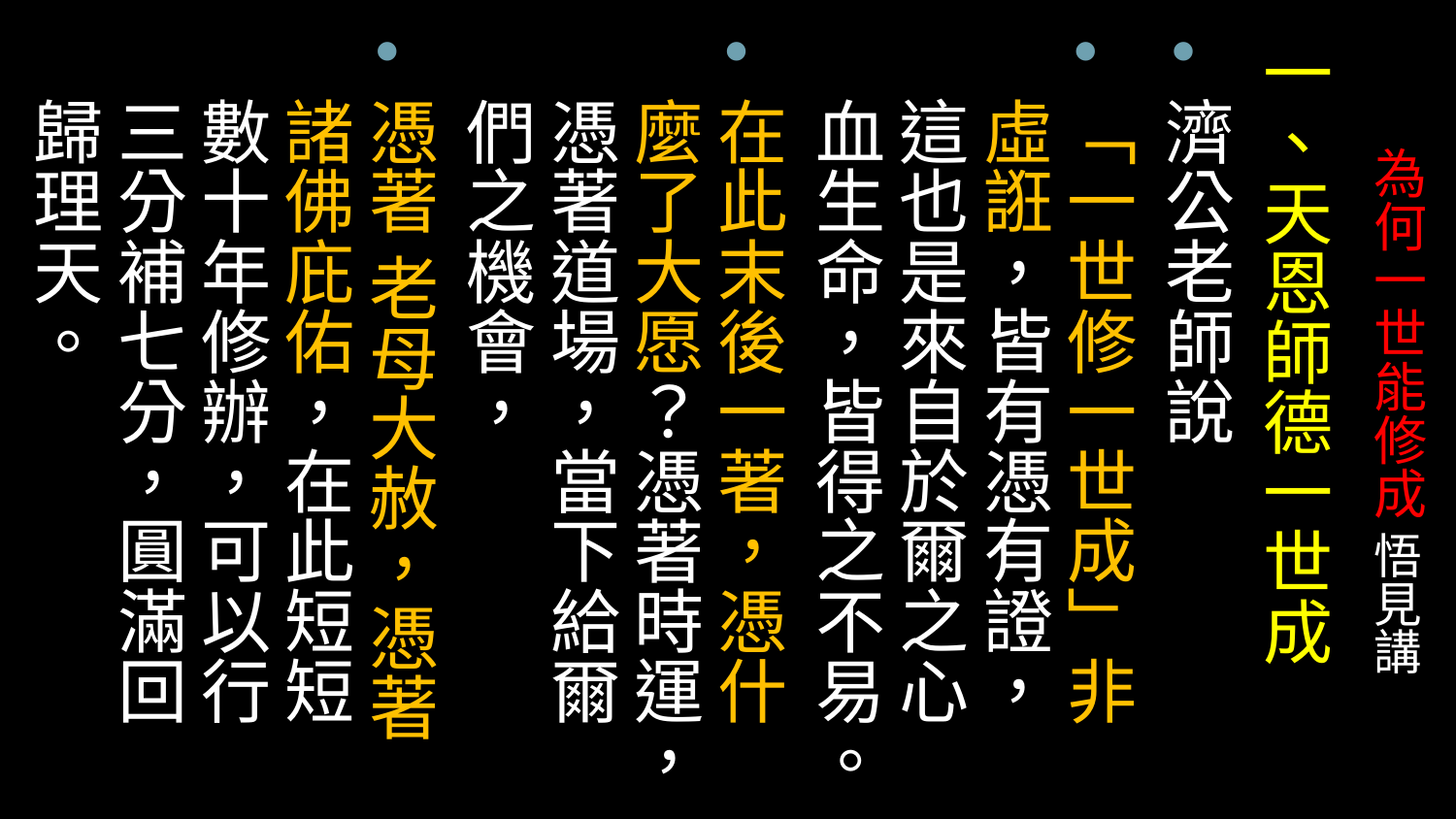

一、天恩師德一世成
濟公老師說
「一世修一世成」非虛誑，皆有憑有證，這也是來自於爾之心血生命，皆得之不易。
在此末後一著，憑什麼了大愿？憑著時運，憑著道場，當下給爾們之機會，
憑著 老母大赦，憑著諸佛庇佑，在此短短數十年修辦，可以行三分補七分，圓滿回歸理天。
# 為何一世能修成 悟見講